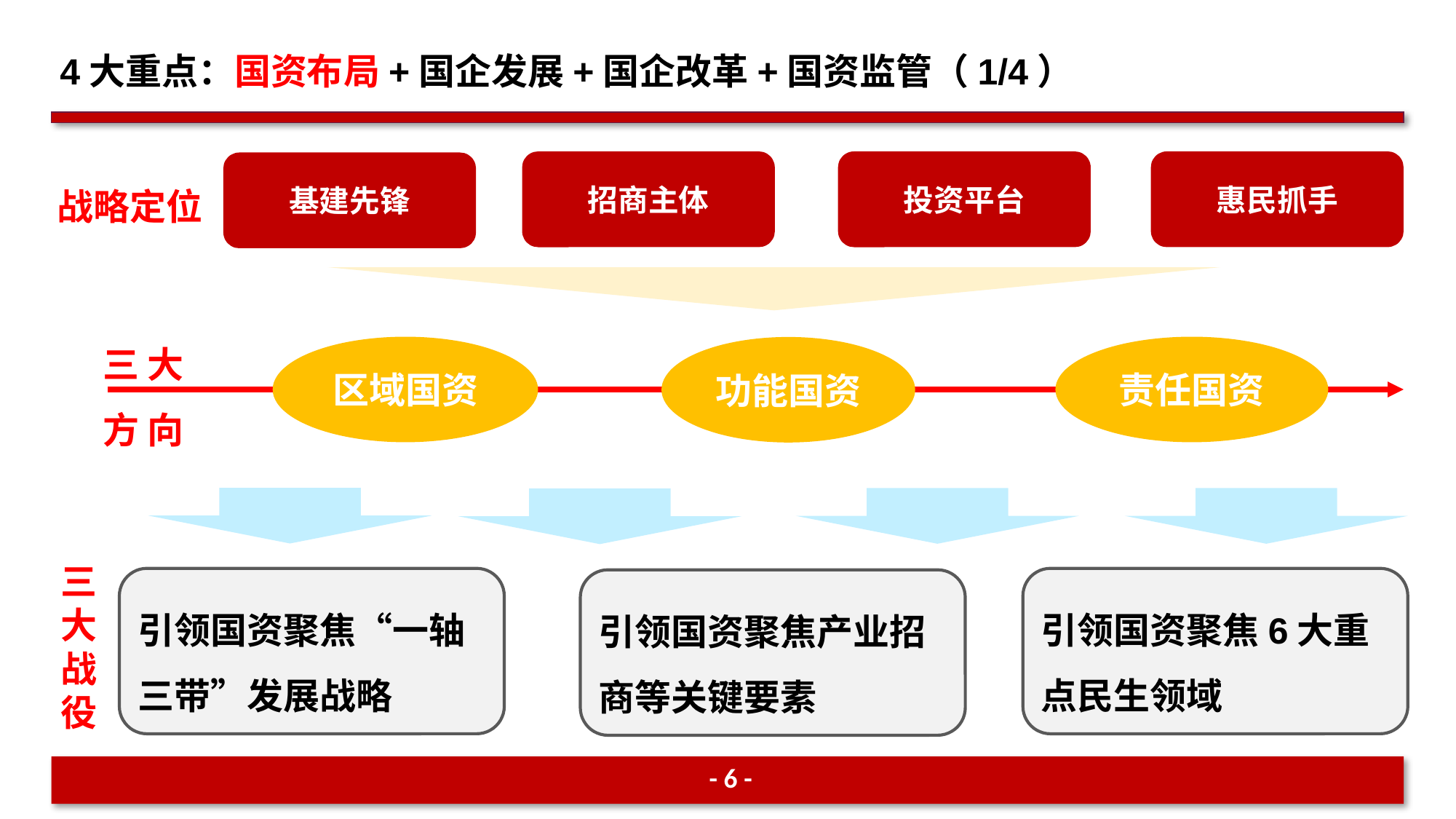

4大重点：国资布局+国企发展+国企改革+国资监管（1/4）
惠民抓手
招商主体
投资平台
基建先锋
战略定位

三 大
方 向
区域国资
责任国资
功能国资

引领国资聚焦“一轴三带”发展战略
引领国资聚焦6大重点民生领域
引领国资聚焦产业招商等关键要素
三大战役